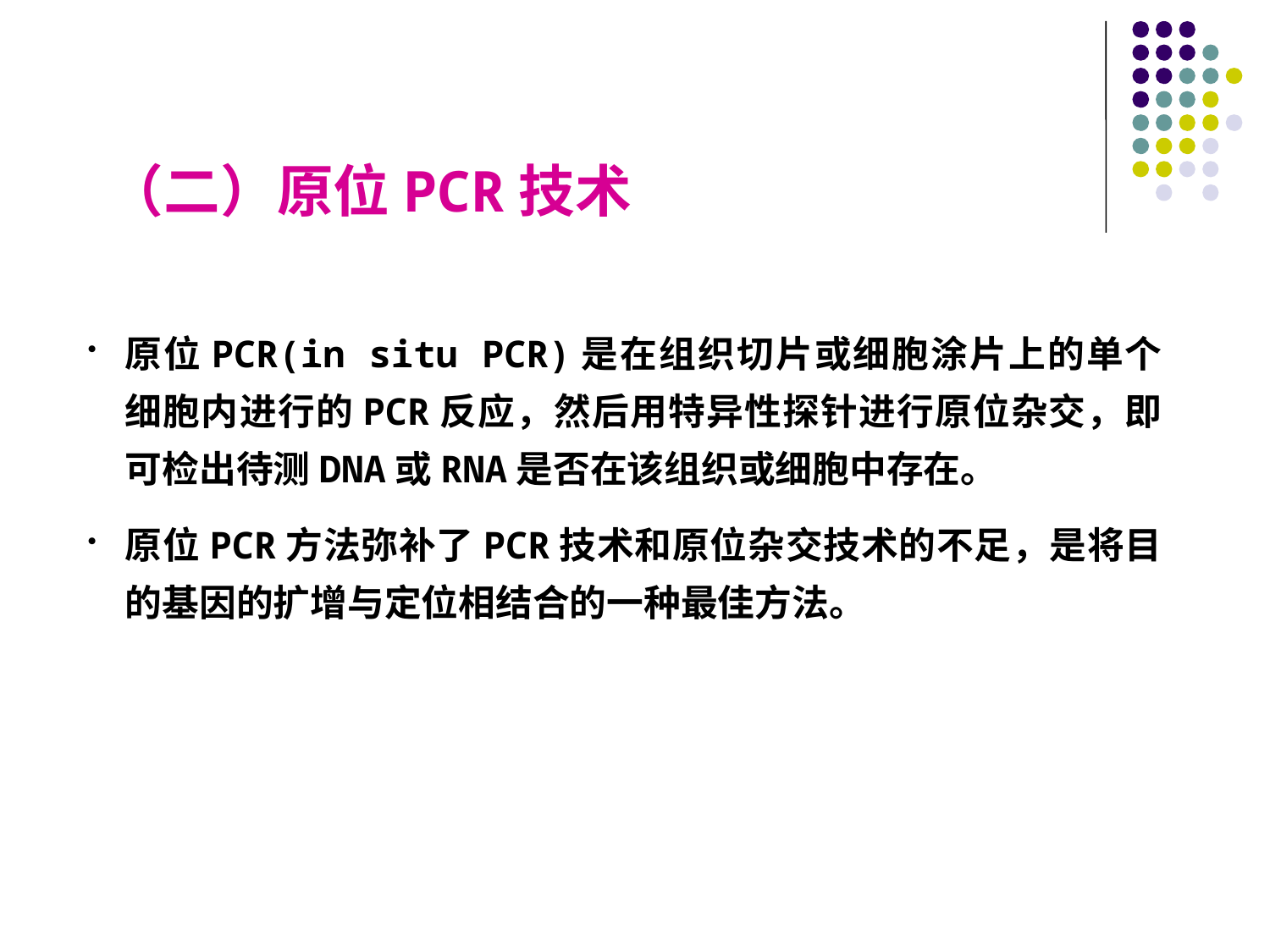

（二）原位PCR技术
原位PCR(in situ PCR)是在组织切片或细胞涂片上的单个细胞内进行的PCR反应，然后用特异性探针进行原位杂交，即可检出待测DNA或RNA是否在该组织或细胞中存在。
原位PCR方法弥补了PCR技术和原位杂交技术的不足，是将目的基因的扩增与定位相结合的一种最佳方法。